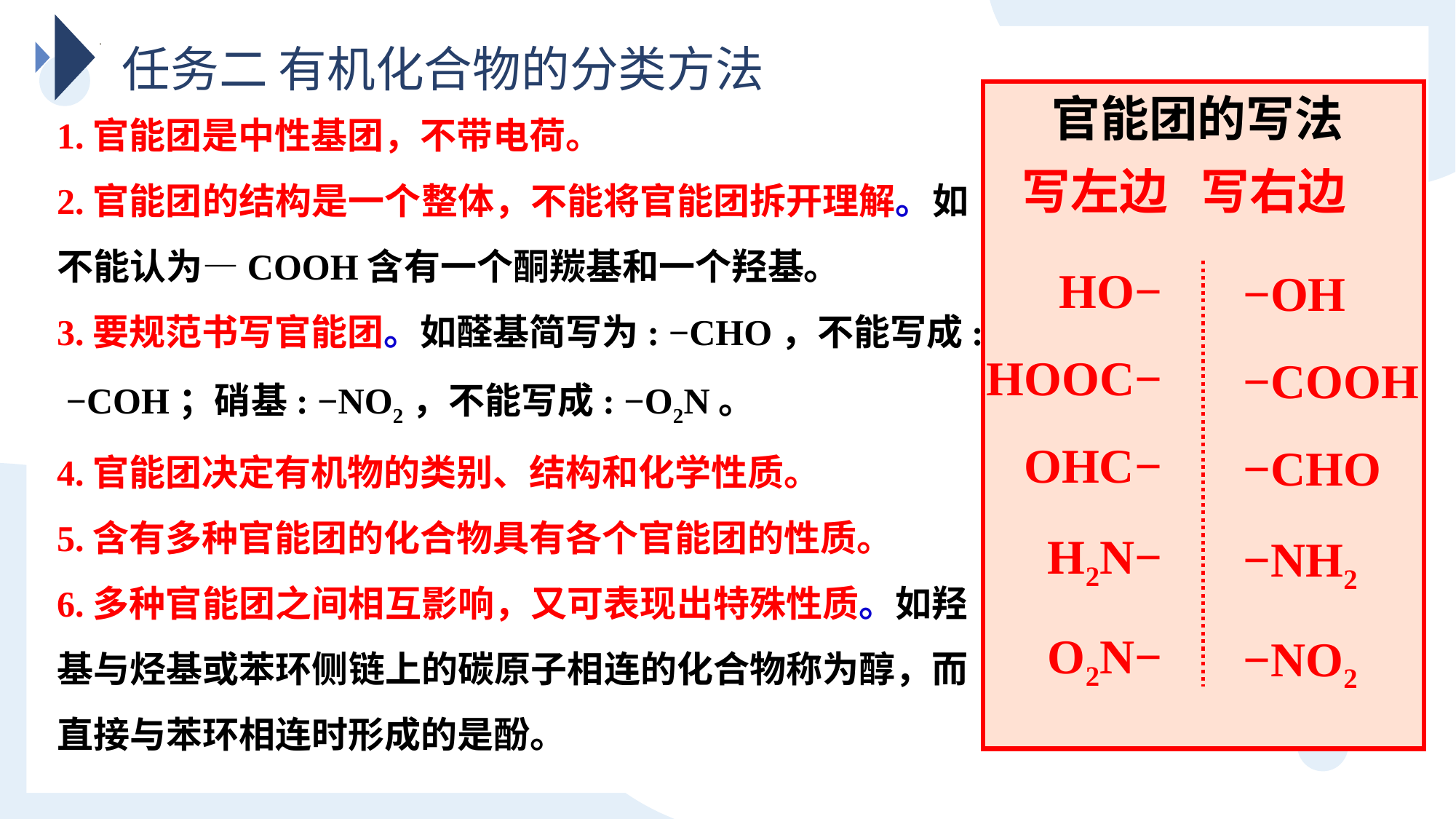

任务二 有机化合物的分类方法

官能团的写法
1.官能团是中性基团，不带电荷。
2.官能团的结构是一个整体，不能将官能团拆开理解。如不能认为—COOH含有一个酮羰基和一个羟基。
3.要规范书写官能团。如醛基简写为: −CHO，不能写成: −COH；硝基: −NO2，不能写成: −O2N。
4.官能团决定有机物的类别、结构和化学性质。
5.含有多种官能团的化合物具有各个官能团的性质。
6.多种官能团之间相互影响，又可表现出特殊性质。如羟基与烃基或苯环侧链上的碳原子相连的化合物称为醇，而直接与苯环相连时形成的是酚。
写左边   写右边
HO−
HOOC−
OHC−
H2N−
O2N−
−OH
−COOH
−CHO
−NH2
−NO2